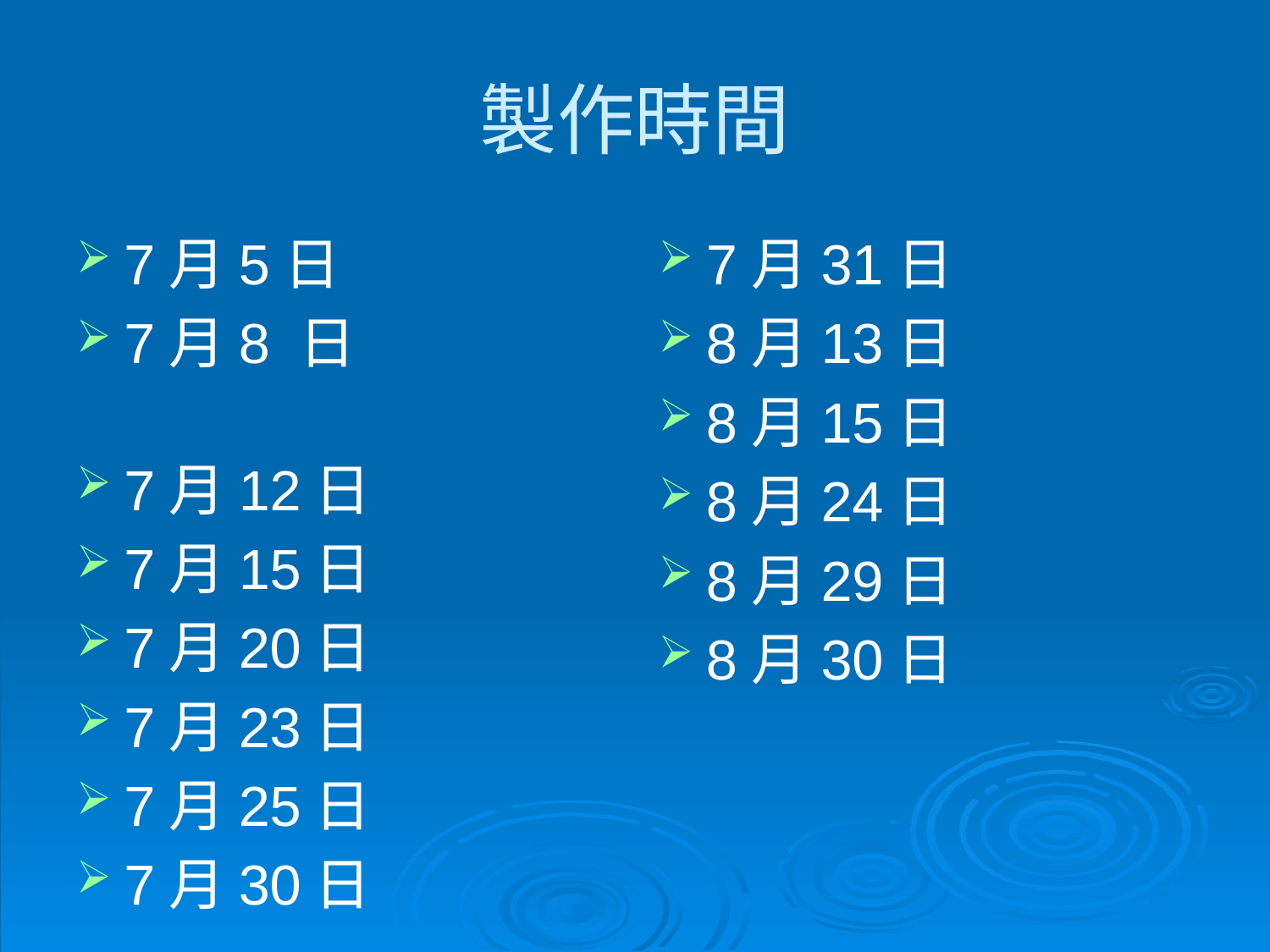

製作時間
7月5日
7月8 日
7月12日
7月15日
7月20日
7月23日
7月25日
7月30日
7月31日
8月13日
8月15日
8月24日
8月29日
8月30日